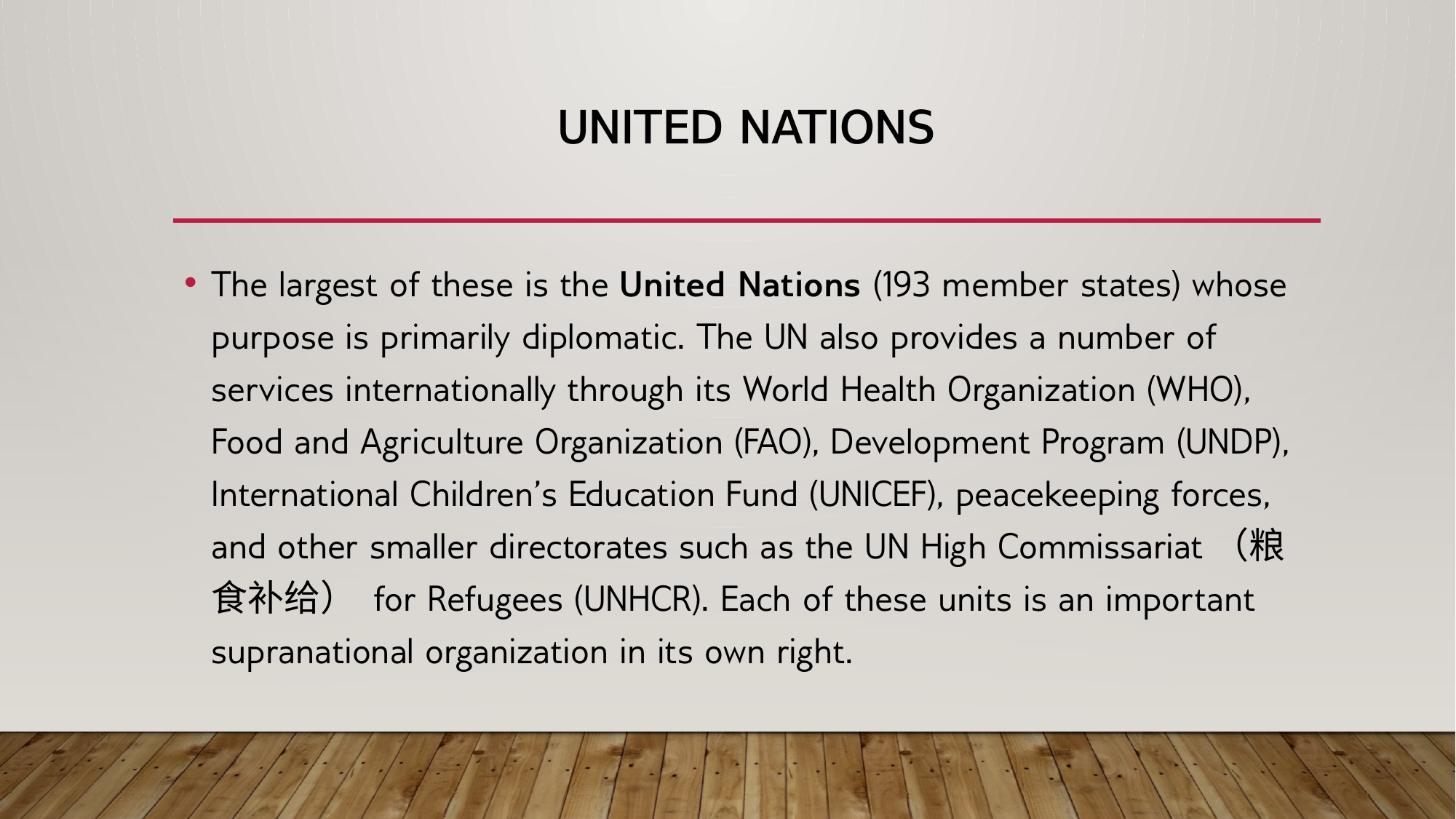

# United Nations
The largest of these is the United Nations (193 member states) whose purpose is primarily diplomatic. The UN also provides a number of services internationally through its World Health Organization (WHO), Food and Agriculture Organization (FAO), Development Program (UNDP), International Children’s Education Fund (UNICEF), peacekeeping forces, and other smaller directorates such as the UN High Commissariat（粮食补给） for Refugees (UNHCR). Each of these units is an important supranational organization in its own right.